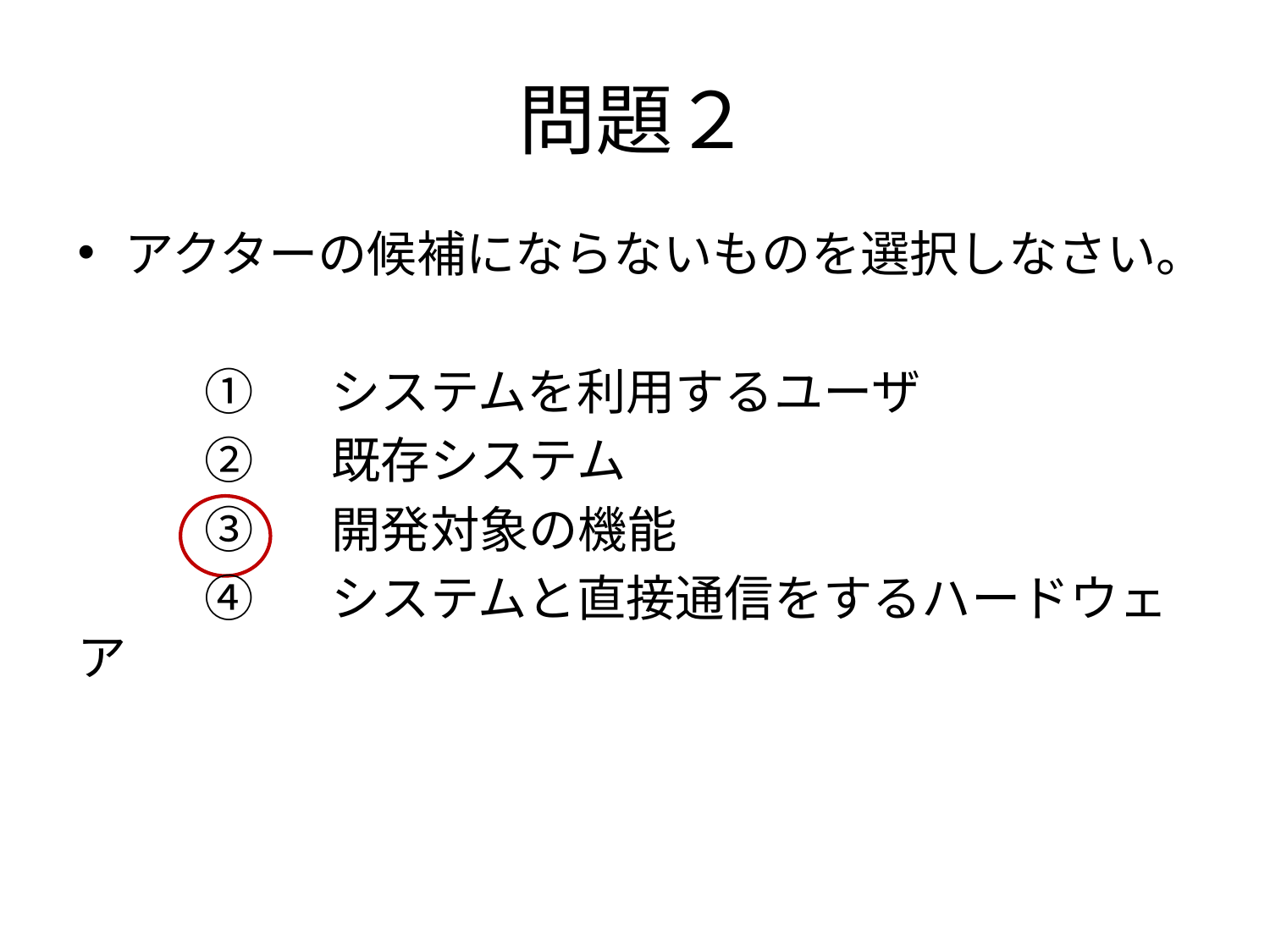

# 問題２
アクターの候補にならないものを選択しなさい。

	①	システムを利用するユーザ
	②	既存システム
	③	開発対象の機能
	④	システムと直接通信をするハードウェア